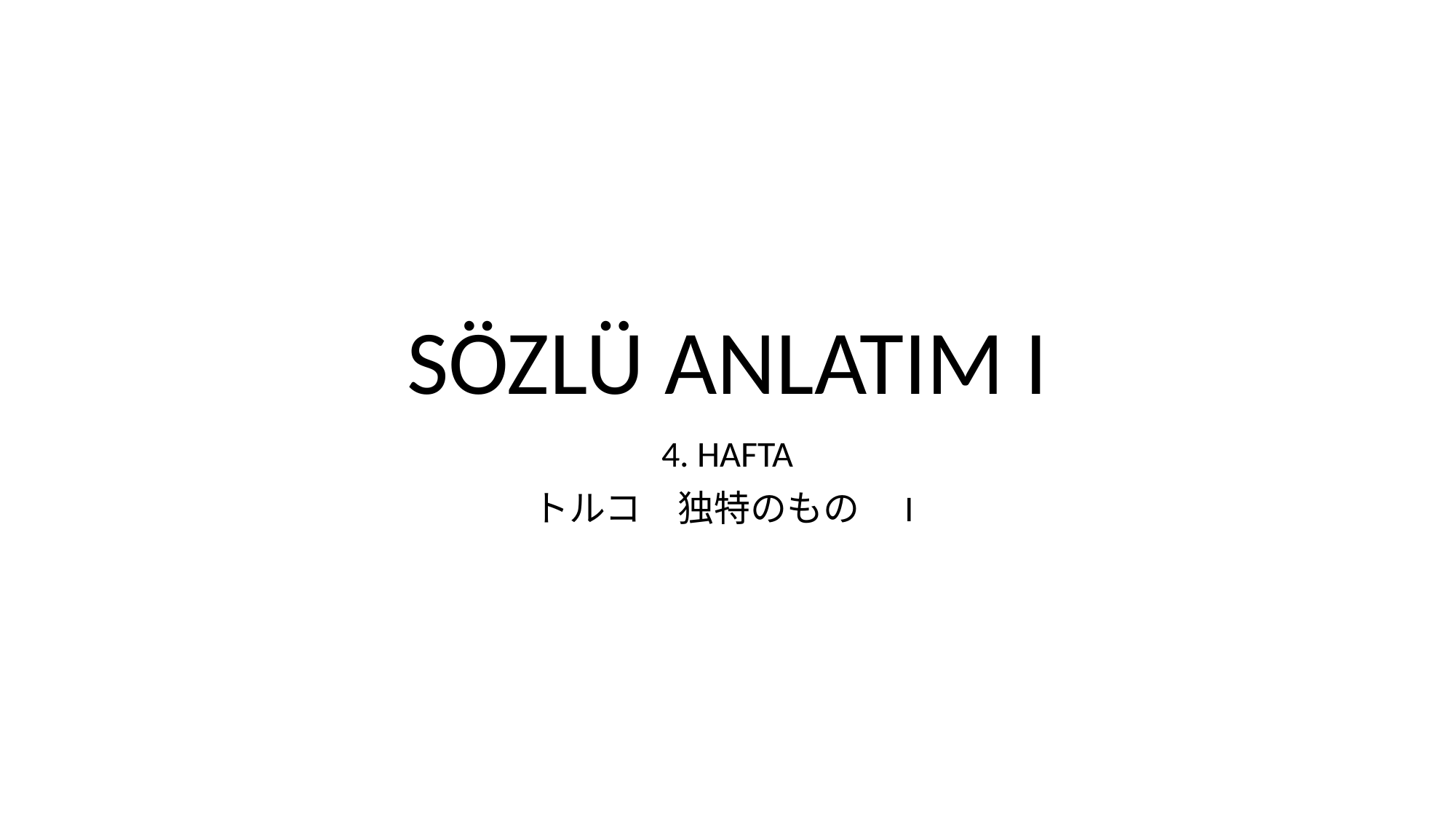

# SÖZLÜ ANLATIM I
4. HAFTA
トルコ　独特のもの　I